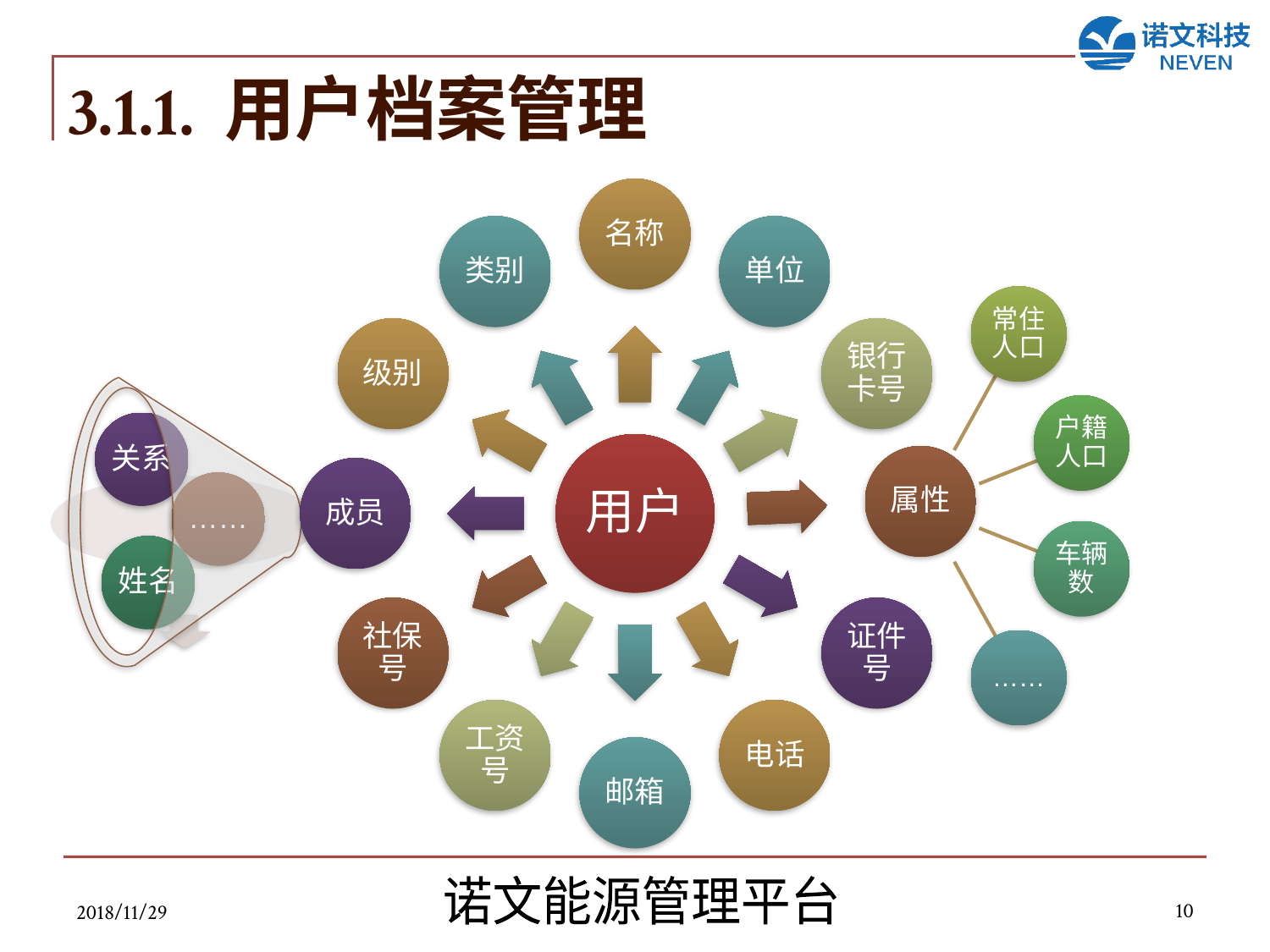

# 3.1.1. 用户档案管理
用户

名称

单位

银行卡号

属性

证件号

电话

邮箱

工资号

社保号

成员

级别

类别
常住人口
户籍人口
车辆数
……

……
姓名
关系
2018/11/29
10